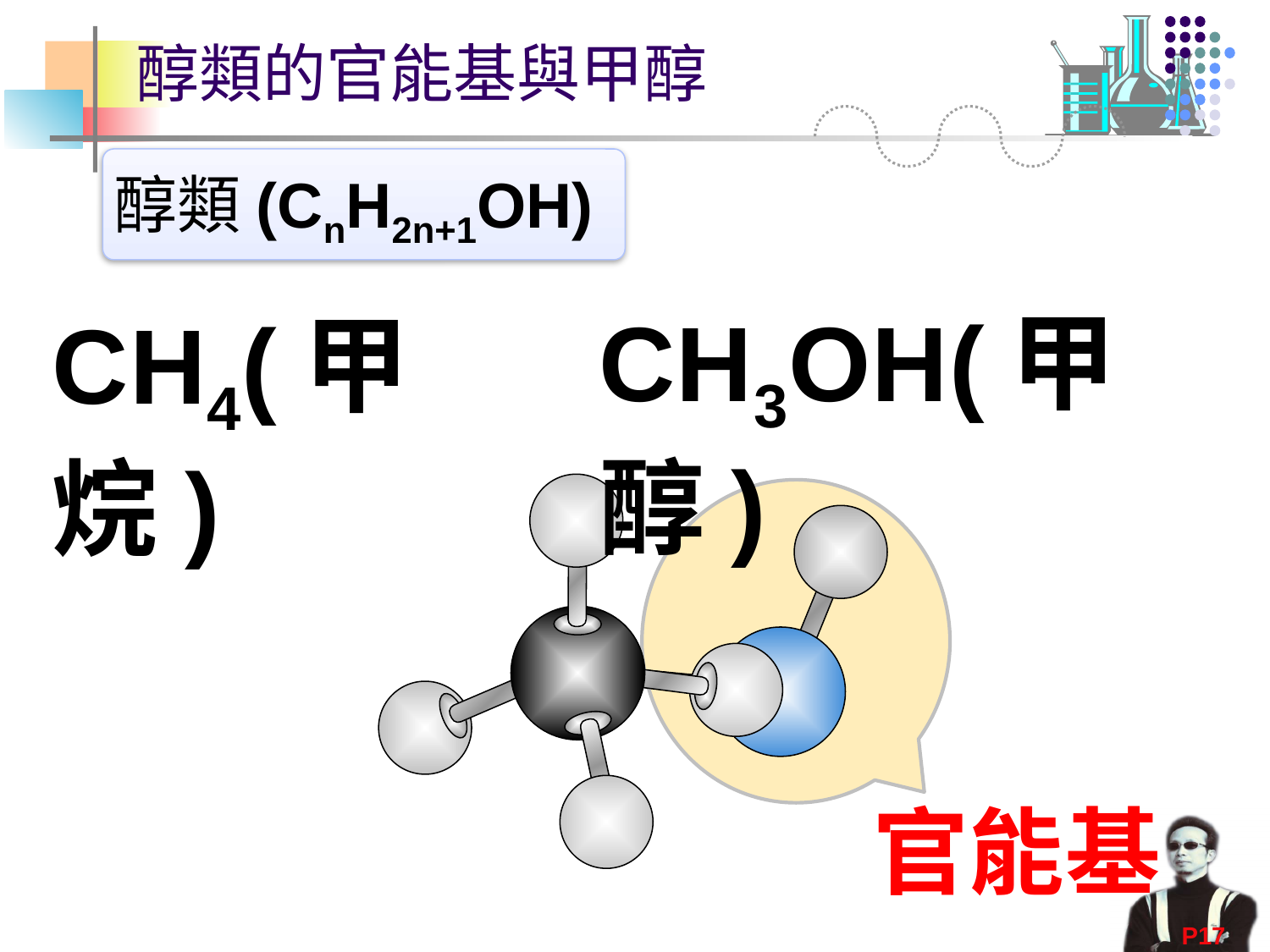

# 醇類的官能基與甲醇

醇類(CnH2n+1OH)
CH3OH(甲醇)
CH4(甲烷)

官能基
P17